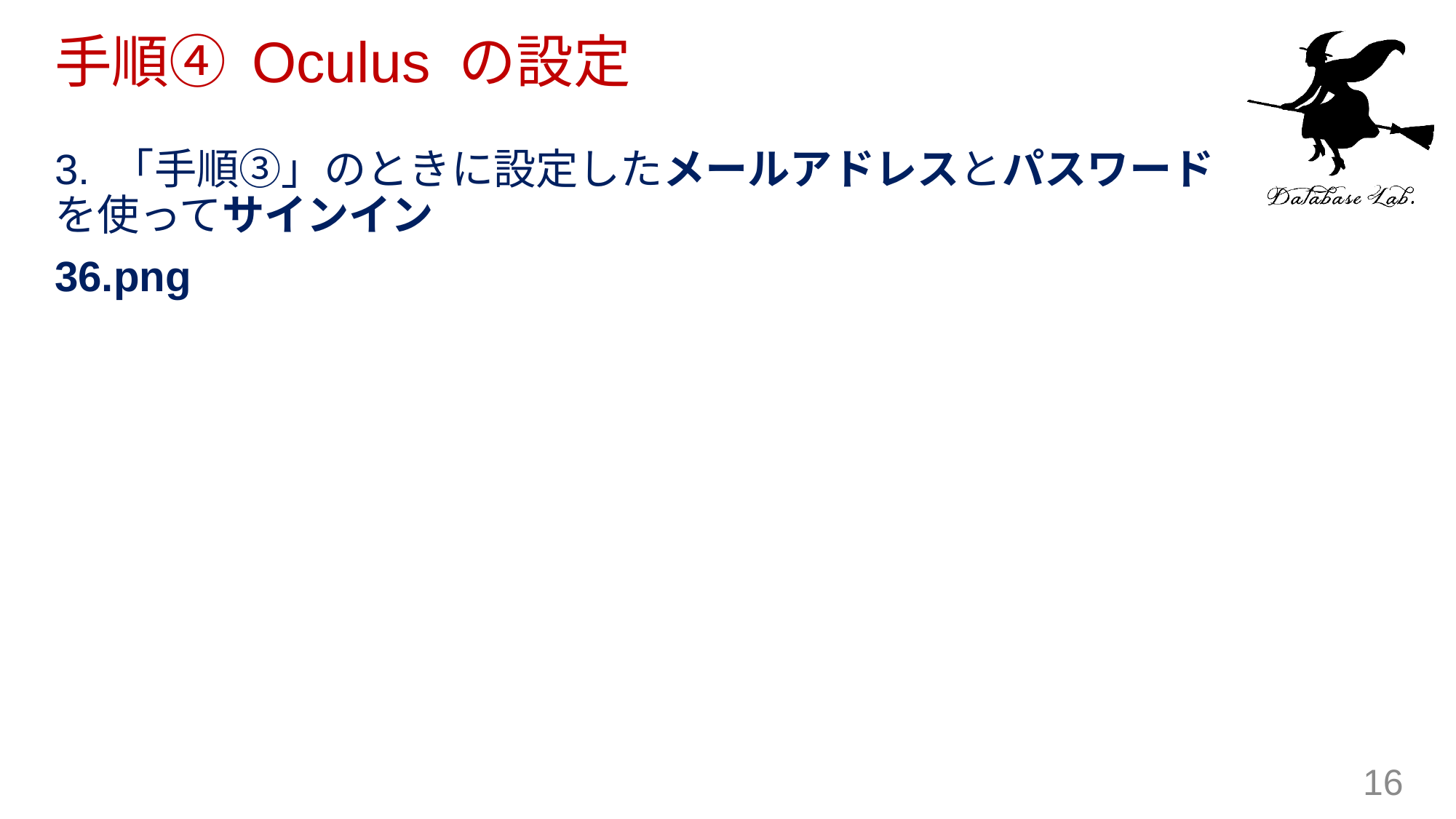

# 手順④ Oculus の設定
3. 「手順③」のときに設定したメールアドレスとパスワードを使ってサインイン
36.png
16